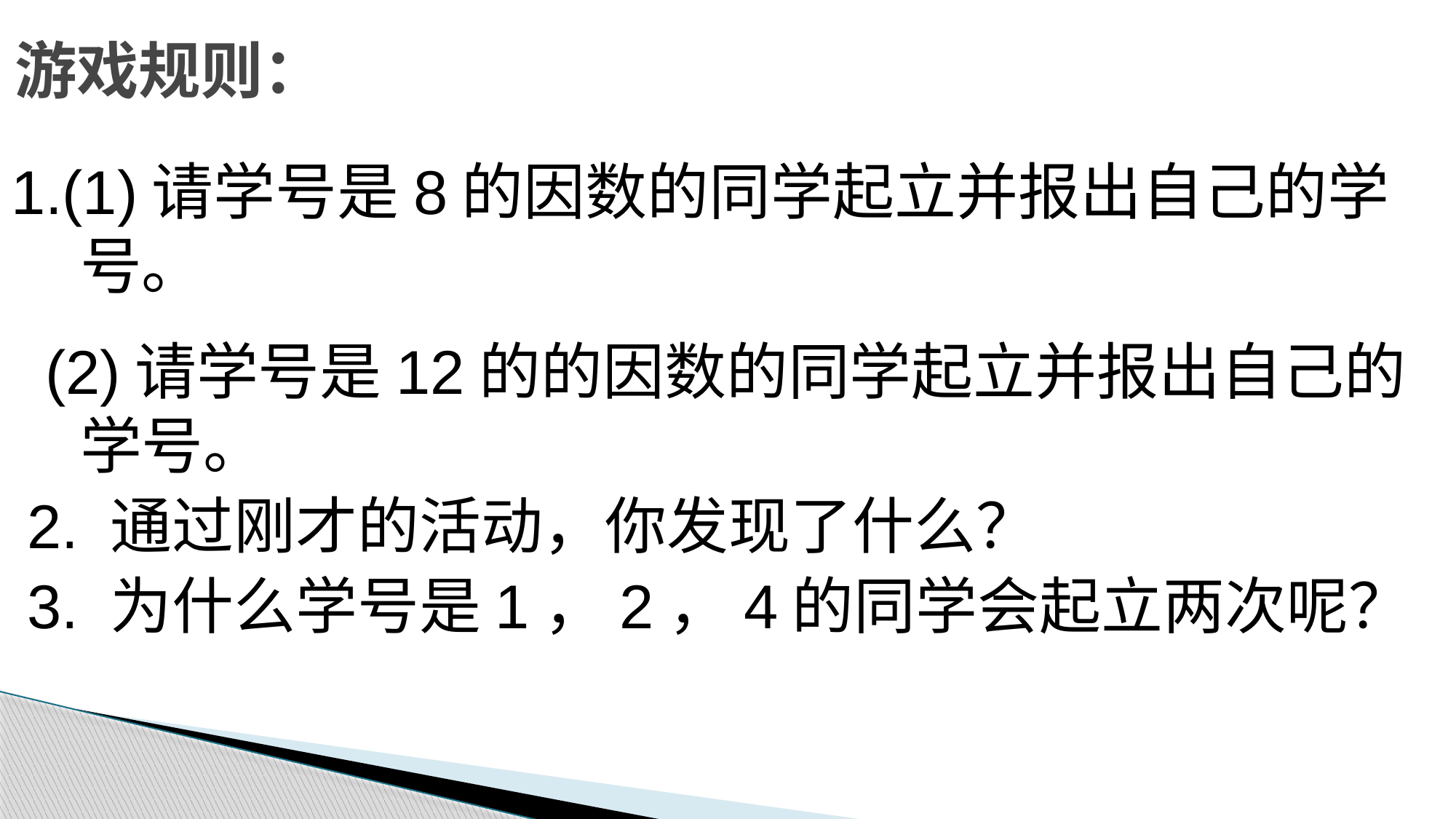

游戏规则：
1.(1)请学号是8的因数的同学起立并报出自己的学号。
  (2)请学号是12的的因数的同学起立并报出自己的学号。
2. 通过刚才的活动，你发现了什么？
3. 为什么学号是1，2，4的同学会起立两次呢？